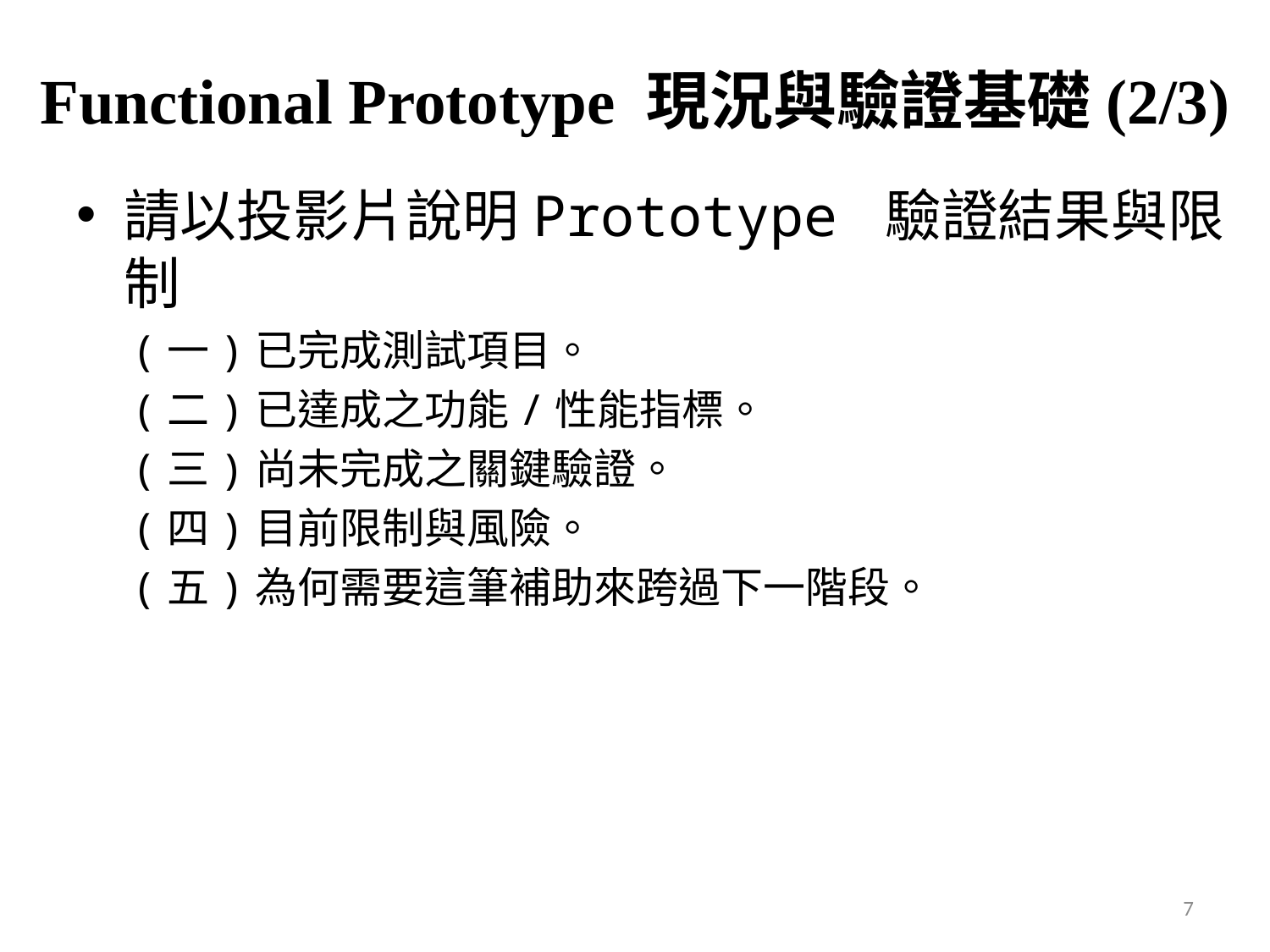

# Functional Prototype 現況與驗證基礎(2/3)
請以投影片說明Prototype 驗證結果與限制
(一)已完成測試項目。
(二)已達成之功能/性能指標。
(三)尚未完成之關鍵驗證。
(四)目前限制與風險。
(五)為何需要這筆補助來跨過下一階段。
7